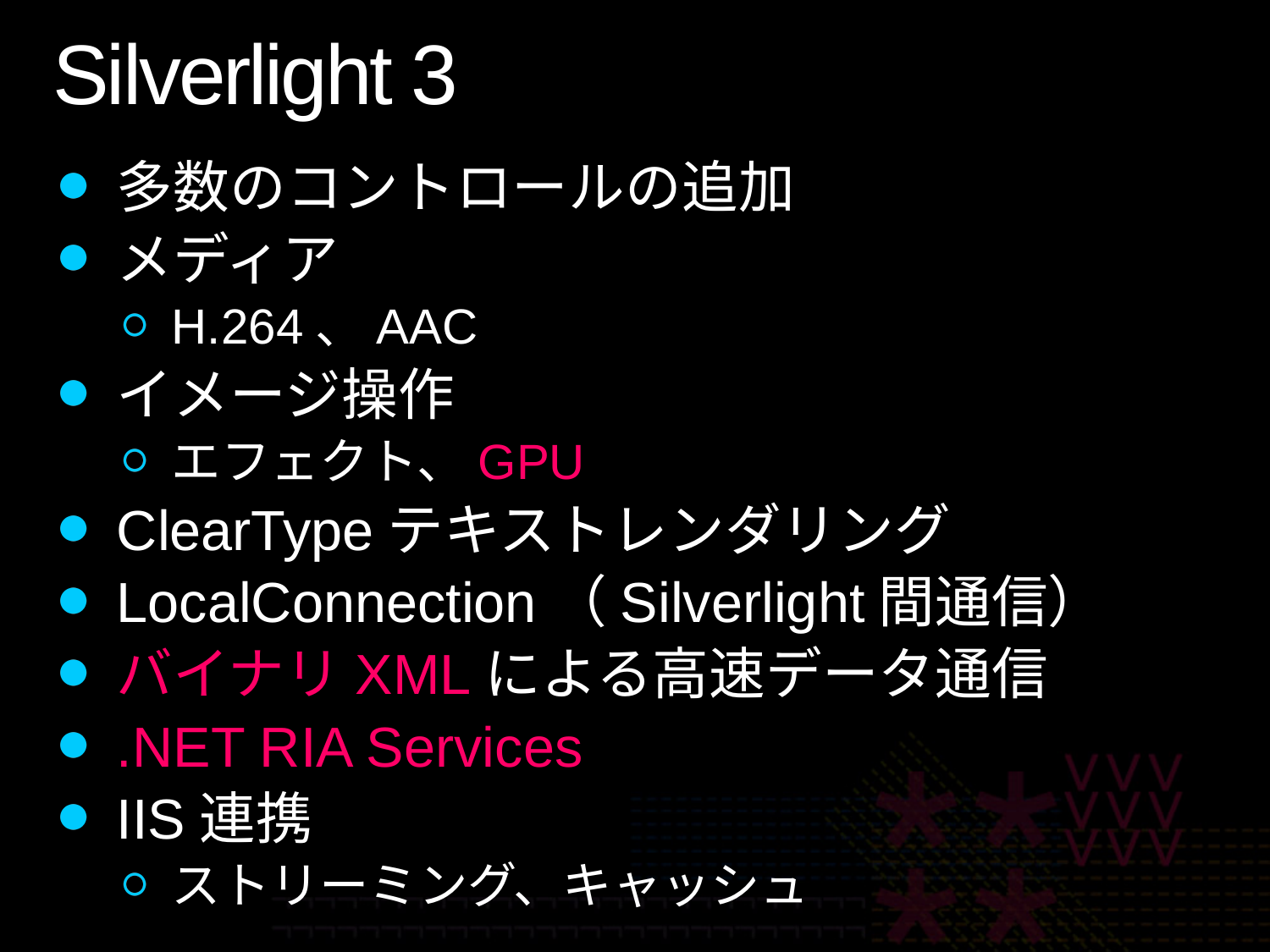

# Silverlight 3
多数のコントロールの追加
メディア
H.264、AAC
イメージ操作
エフェクト、GPU
ClearTypeテキストレンダリング
LocalConnection（Silverlight間通信）
バイナリXMLによる高速データ通信
.NET RIA Services
IIS連携
ストリーミング、キャッシュ